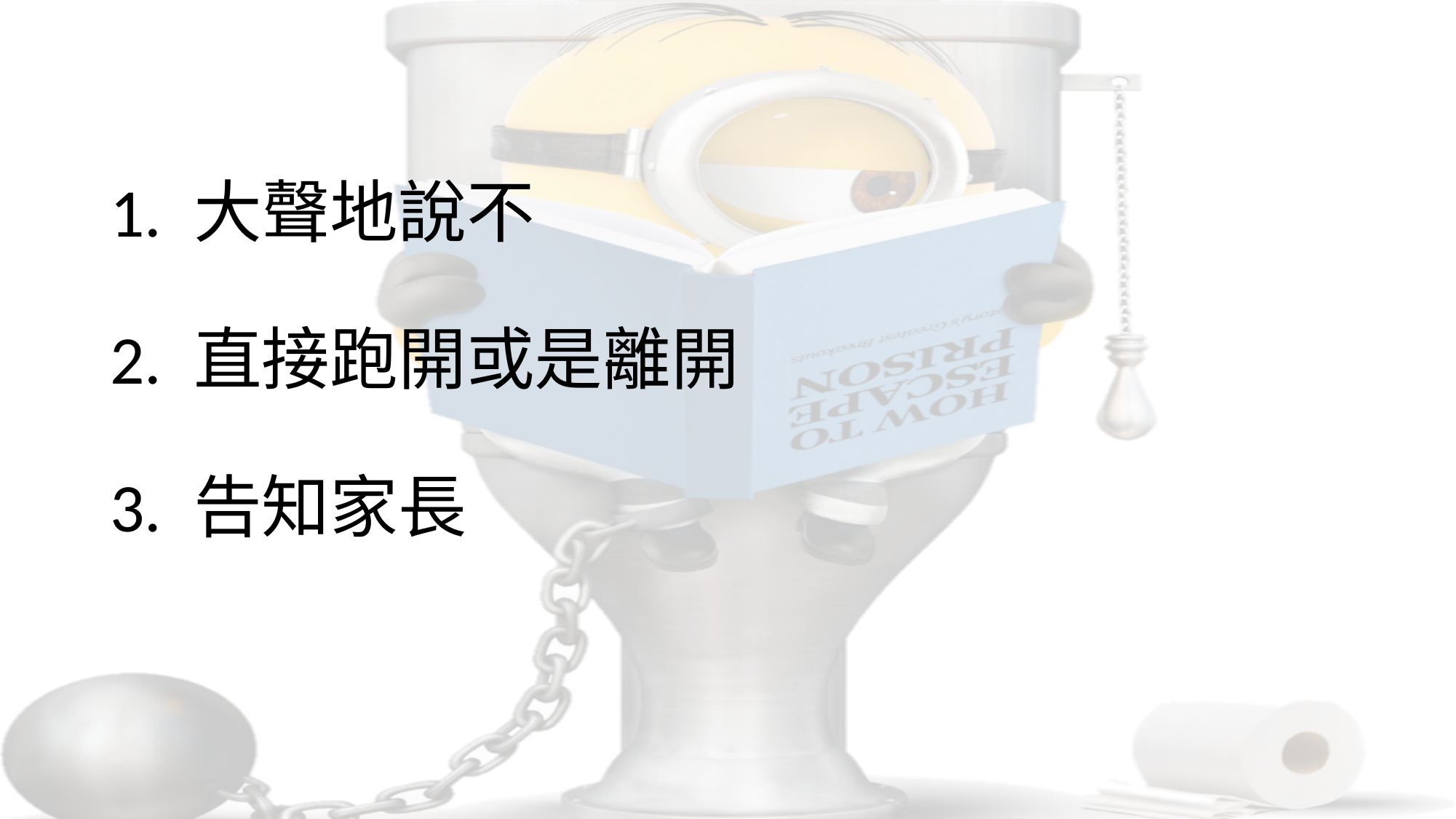

# 1. 大聲地說不 2. 直接跑開或是離開 3. 告知家長